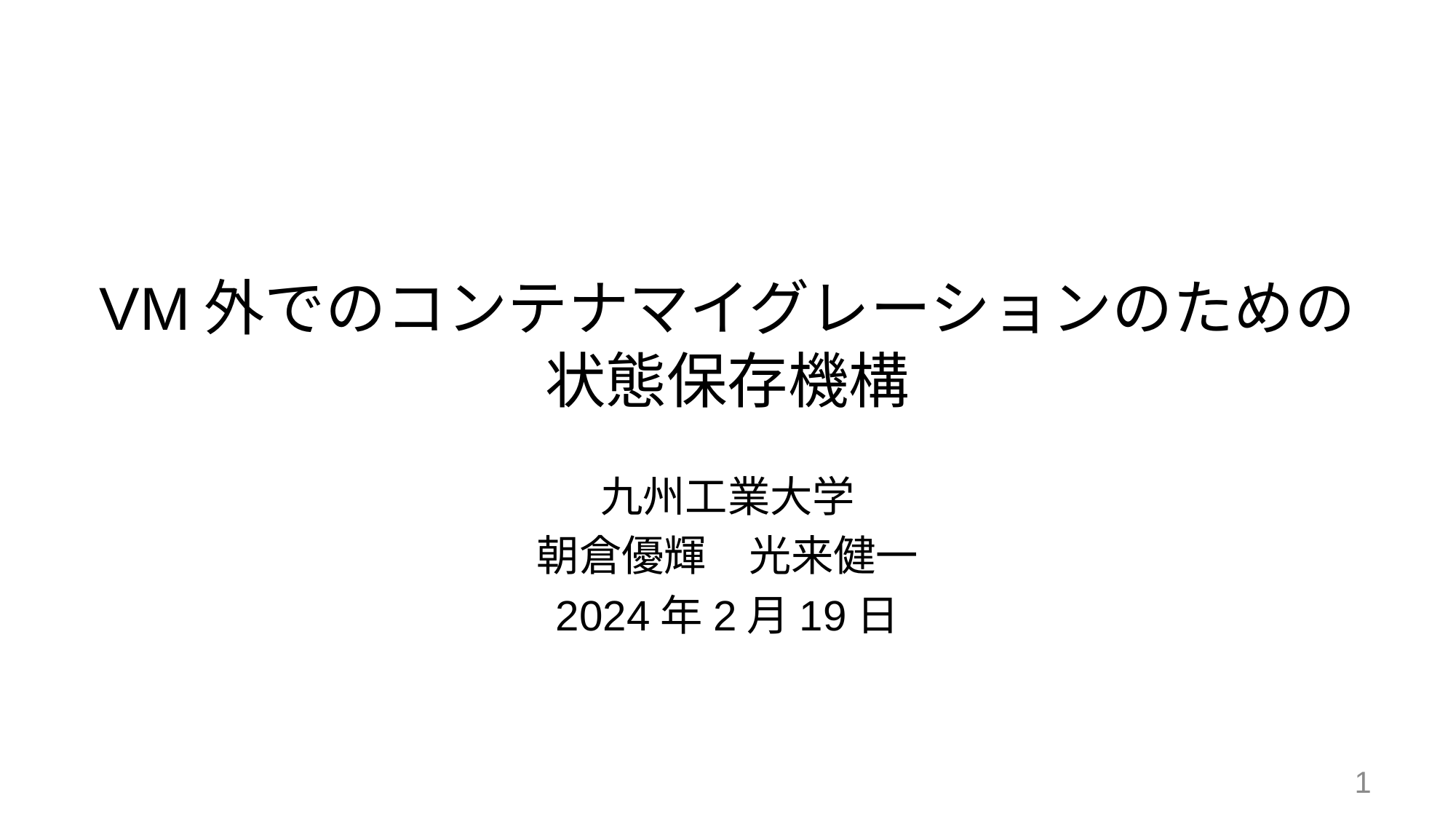

# VM外でのコンテナマイグレーションのための 状態保存機構
九州工業大学
朝倉優輝　光来健一
2024年2月19日

1